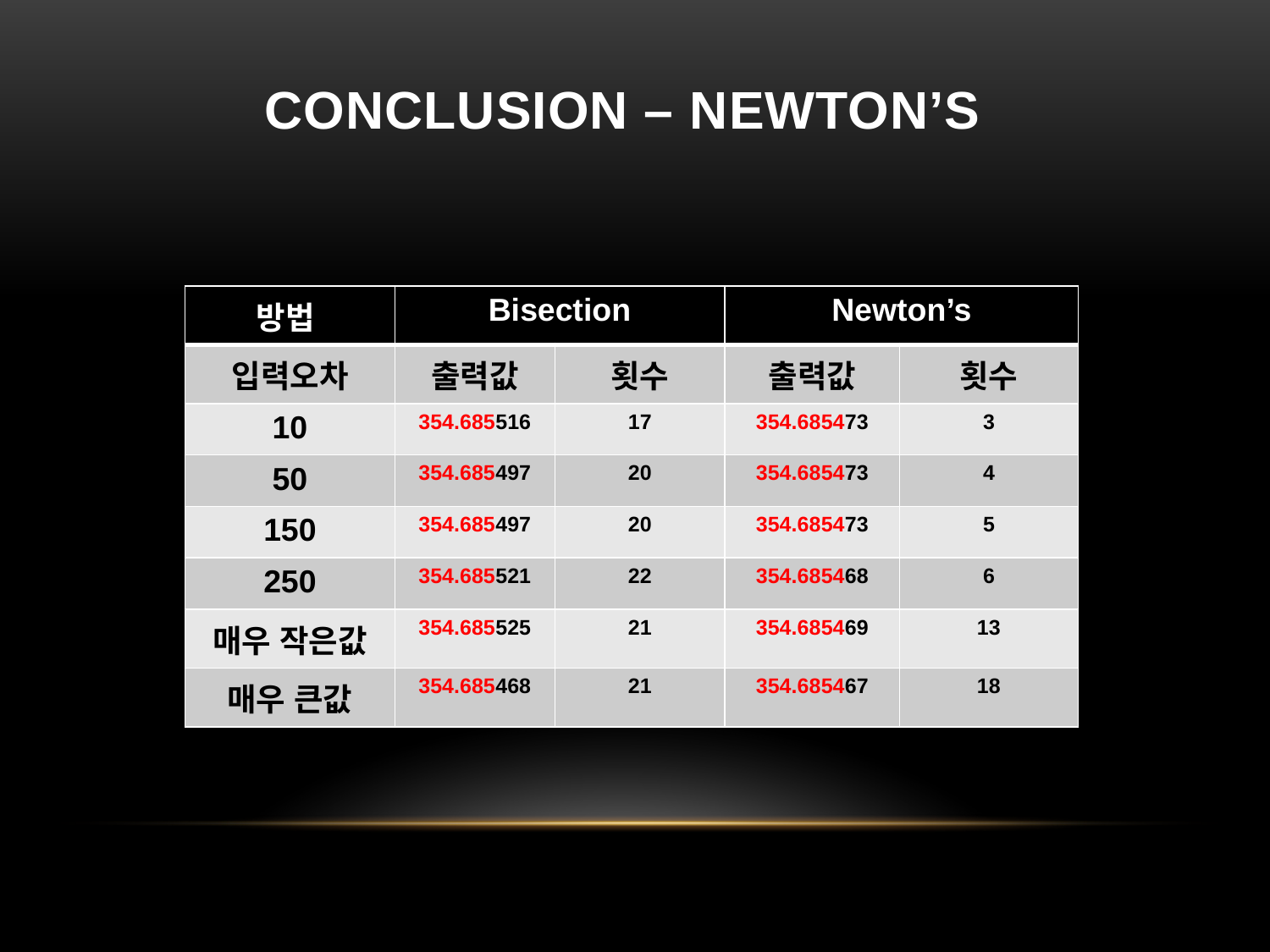

# Conclusion – Newton’s
| 방법 | Bisection |  | Newton’s |  |
| --- | --- | --- | --- | --- |
| 입력오차 | 출력값 | 횟수 | 출력값 | 횟수 |
| 10 | 354.685516 | 17 | 354.685473 | 3 |
| 50 | 354.685497 | 20 | 354.685473 | 4 |
| 150 | 354.685497 | 20 | 354.685473 | 5 |
| 250 | 354.685521 | 22 | 354.685468 | 6 |
| 매우 작은값 | 354.685525 | 21 | 354.685469 | 13 |
| 매우 큰값 | 354.685468 | 21 | 354.685467 | 18 |